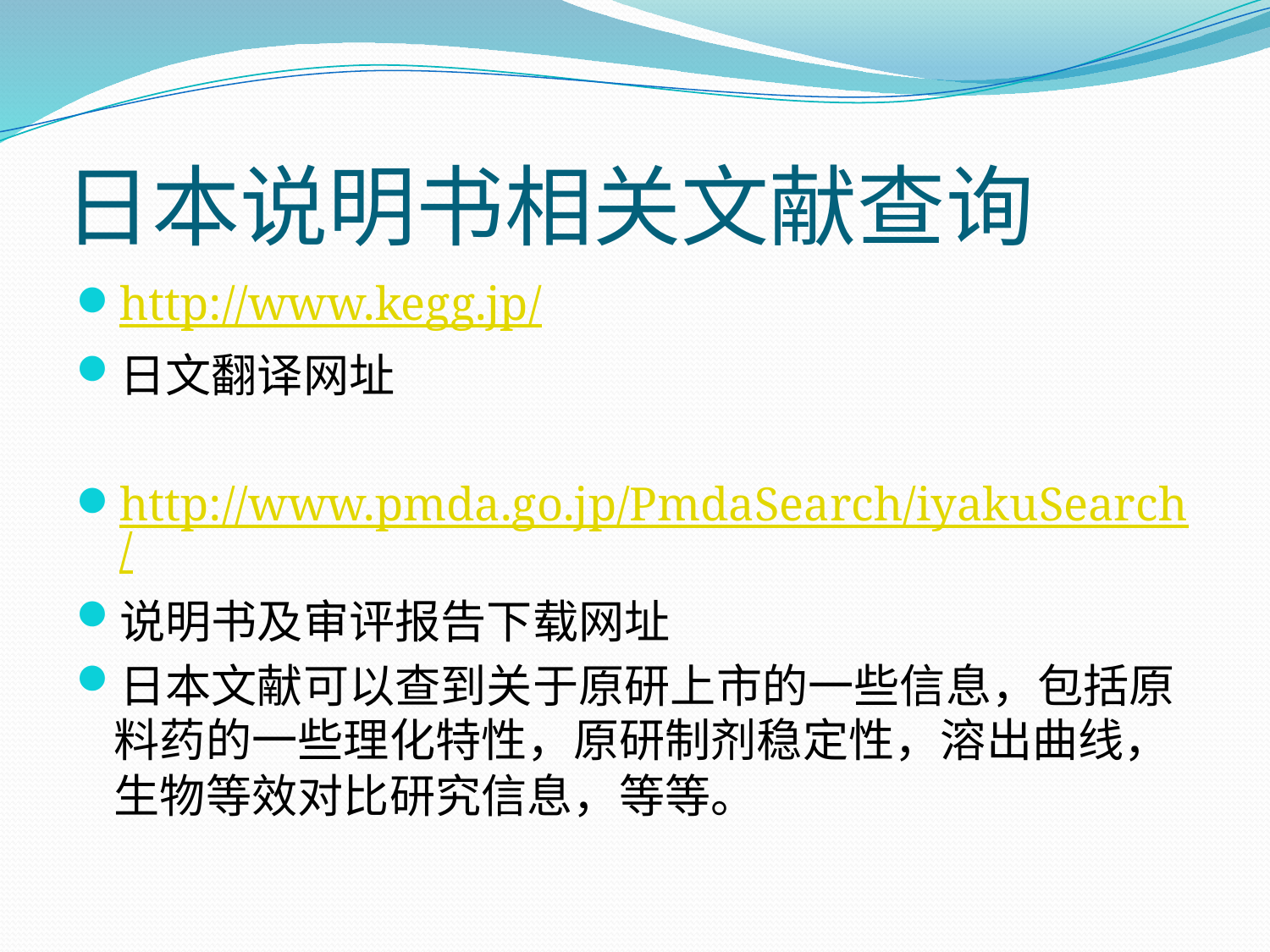

# 日本说明书相关文献查询
http://www.kegg.jp/
日文翻译网址

http://www.pmda.go.jp/PmdaSearch/iyakuSearch/
说明书及审评报告下载网址
日本文献可以查到关于原研上市的一些信息，包括原料药的一些理化特性，原研制剂稳定性，溶出曲线，生物等效对比研究信息，等等。